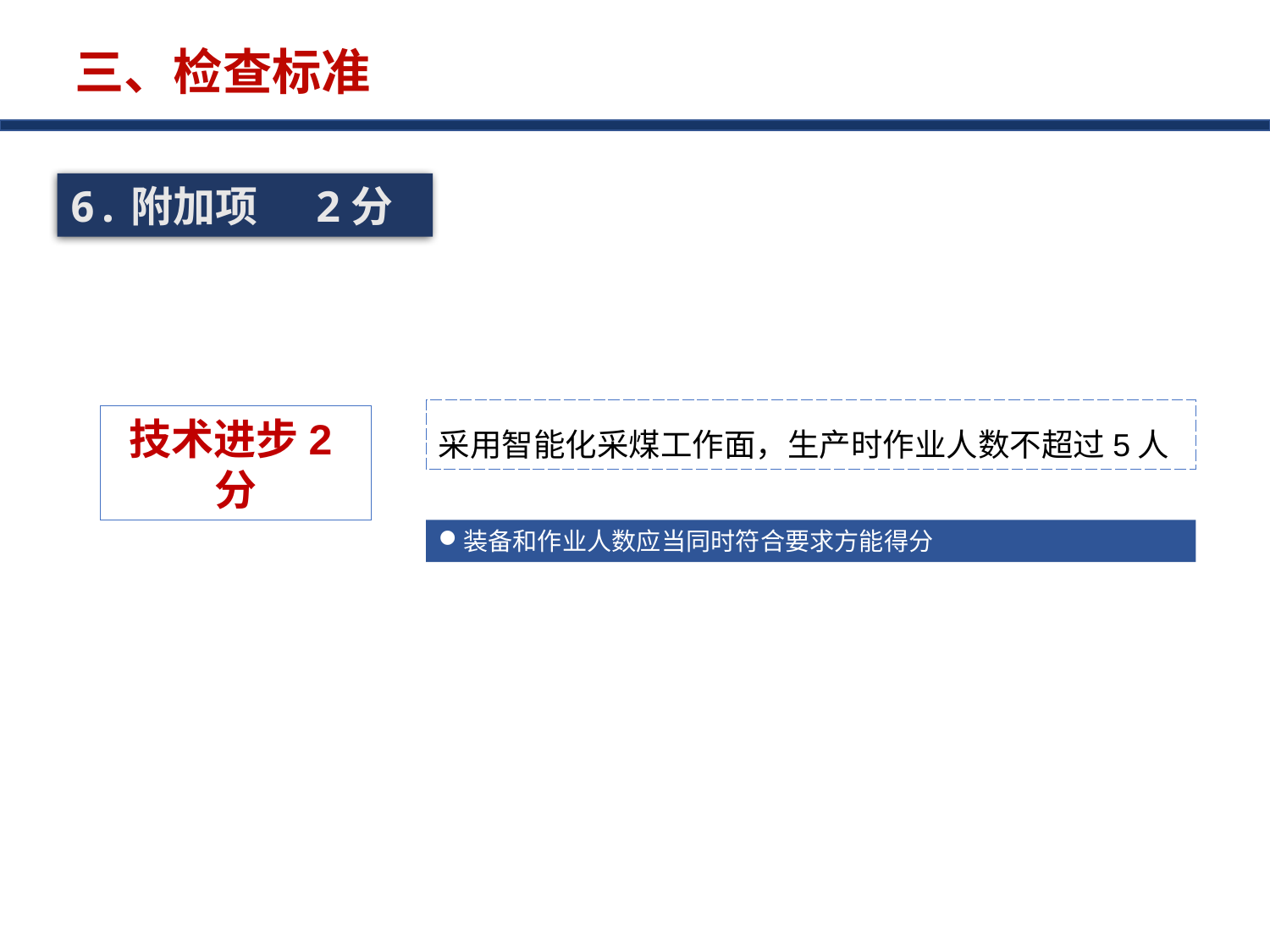

三、检查标准

6.附加项     2分
采用智能化采煤工作面，生产时作业人数不超过5人
技术进步2分
装备和作业人数应当同时符合要求方能得分